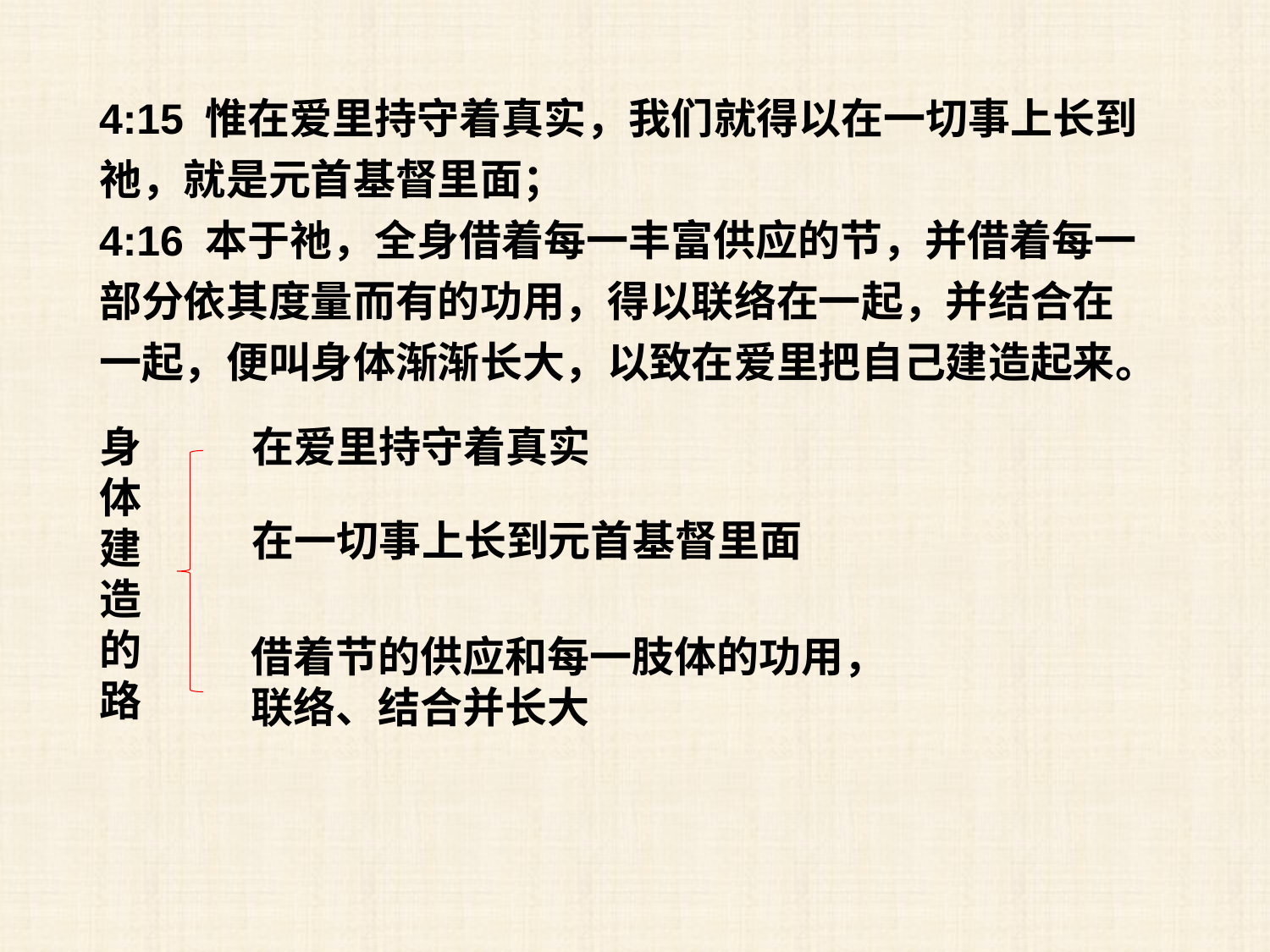

4:15 惟在爱里持守着真实，我们就得以在一切事上长到祂，就是元首基督里面；
4:16 本于祂，全身借着每一丰富供应的节，并借着每一部分依其度量而有的功用，得以联络在一起，并结合在一起，便叫身体渐渐长大，以致在爱里把自己建造起来。
身体建造的路
在爱里持守着真实

在一切事上长到元首基督里面
借着节的供应和每一肢体的功用，联络、结合并长大